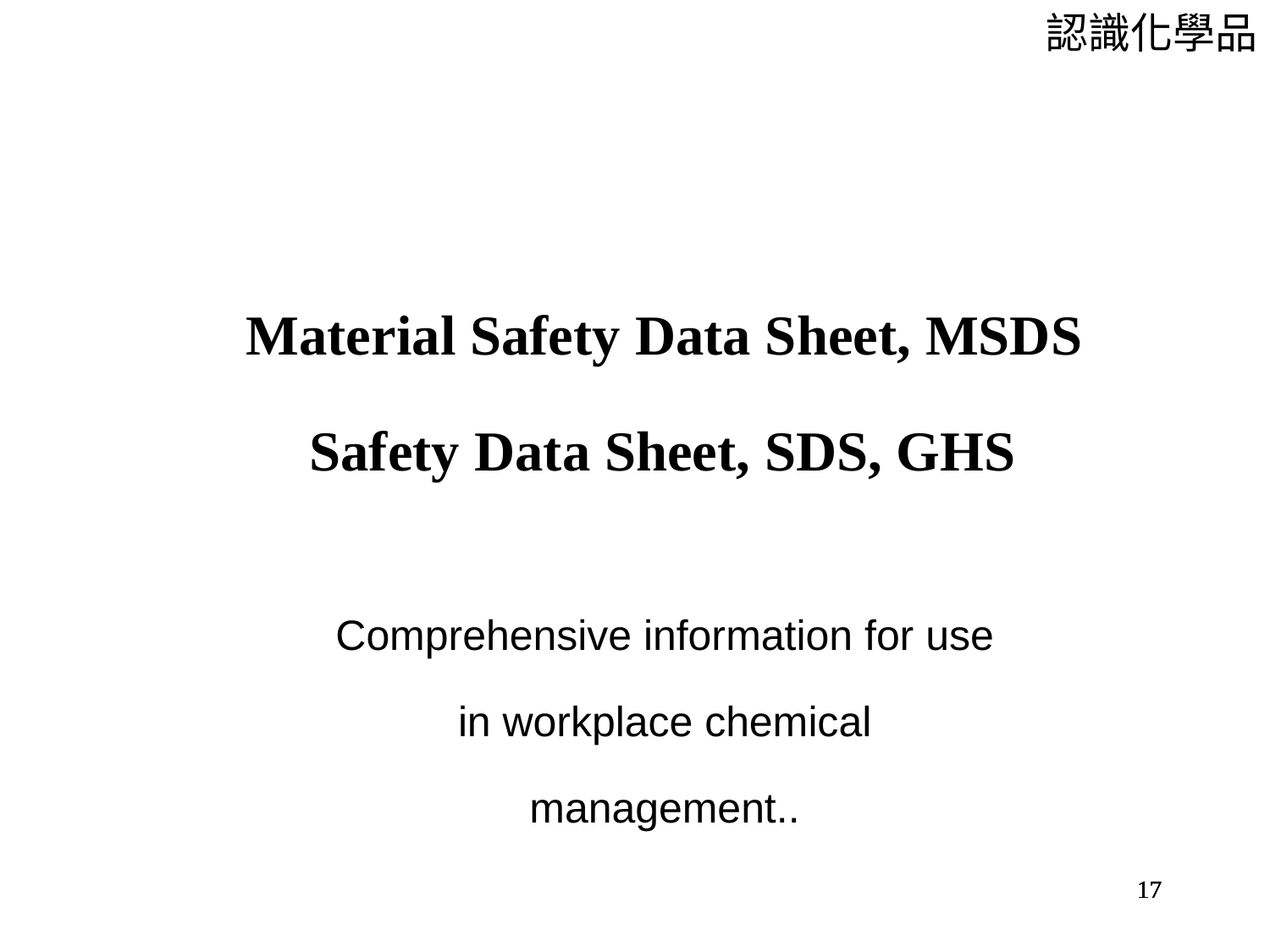

認識化學品
Material Safety Data Sheet, MSDS
 Safety Data Sheet, SDS, GHS
Comprehensive information for use in workplace chemical management..
17
17
17